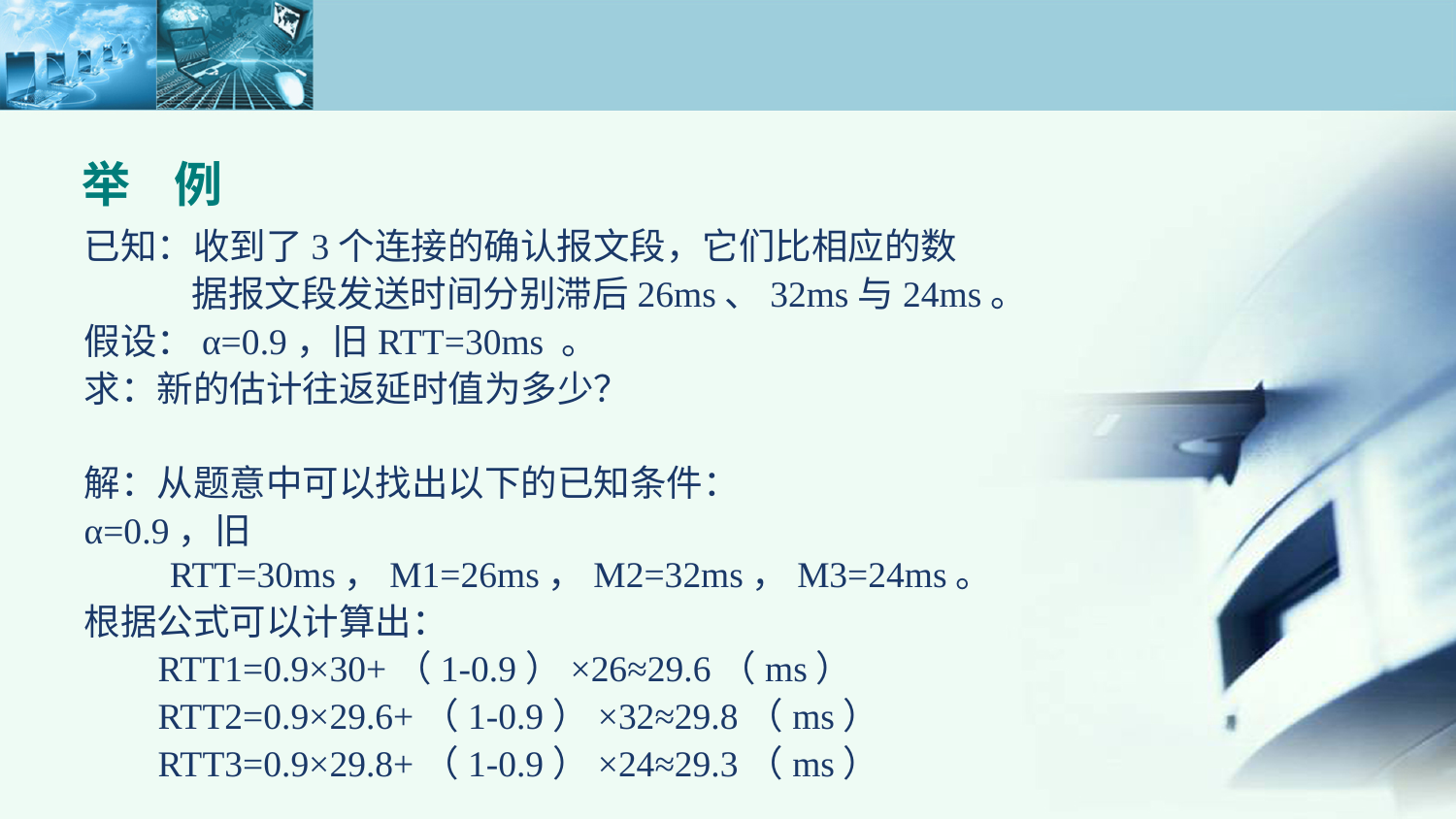

举    例
已知：收到了3个连接的确认报文段，它们比相应的数
            据报文段发送时间分别滞后26ms、32ms与24ms。
假设：α=0.9，旧RTT=30ms 。
求：新的估计往返延时值为多少？

解：从题意中可以找出以下的已知条件：
α=0.9，旧RTT=30ms，M1=26ms，M2=32ms，M3=24ms。
根据公式可以计算出：
        RTT1=0.9×30+（1-0.9）×26≈29.6（ms）
        RTT2=0.9×29.6+（1-0.9）×32≈29.8（ms）
        RTT3=0.9×29.8+（1-0.9）×24≈29.3（ms）